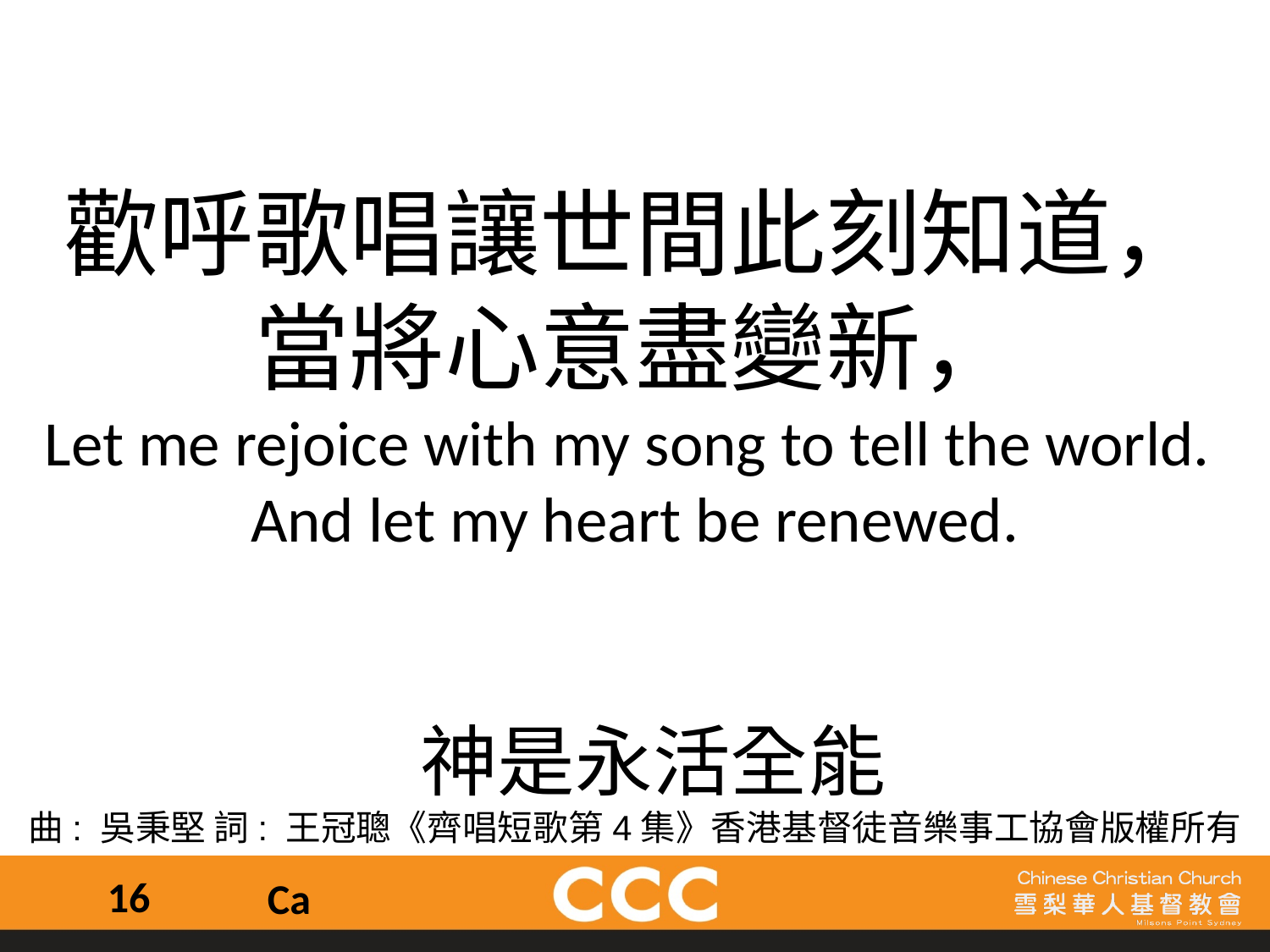

歡呼歌唱讓世間此刻知道，
當將心意盡變新，
Let me rejoice with my song to tell the world.
And let my heart be renewed.
 神是永活全能
曲: 吳秉堅 詞: 王冠聰《齊唱短歌第4集》香港基督徒音樂事工協會版權所有
16
Ca